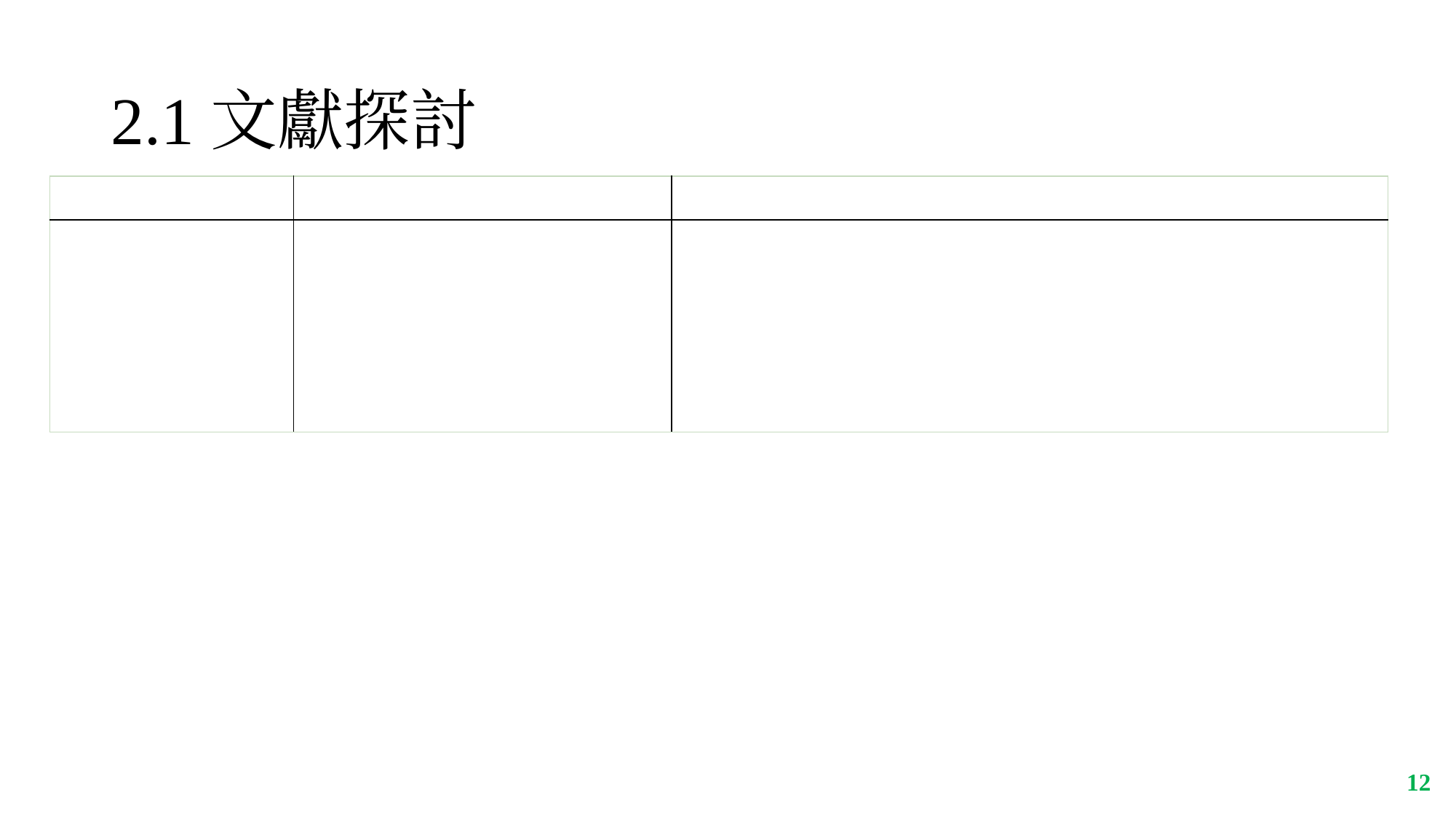

# 2.1文獻探討
| 作者 | 文獻 | 重要內容 |
| --- | --- | --- |
| Moreno et al.(2014) | How Can We Tackle Energy Efficiency in IoT Based Smart Buildings? | 本研究引用了Moreno et al.(2014)四位學者於西班牙穆爾西亞大學所進行之研究，其內容主要闡述在給定的空間中，導入前一代物聯網智慧能源系統，設備計有Control panel、Web-SCADA access、Home Automation Module (HAM)、…、Controllable ceiling lights等12項。 |
12